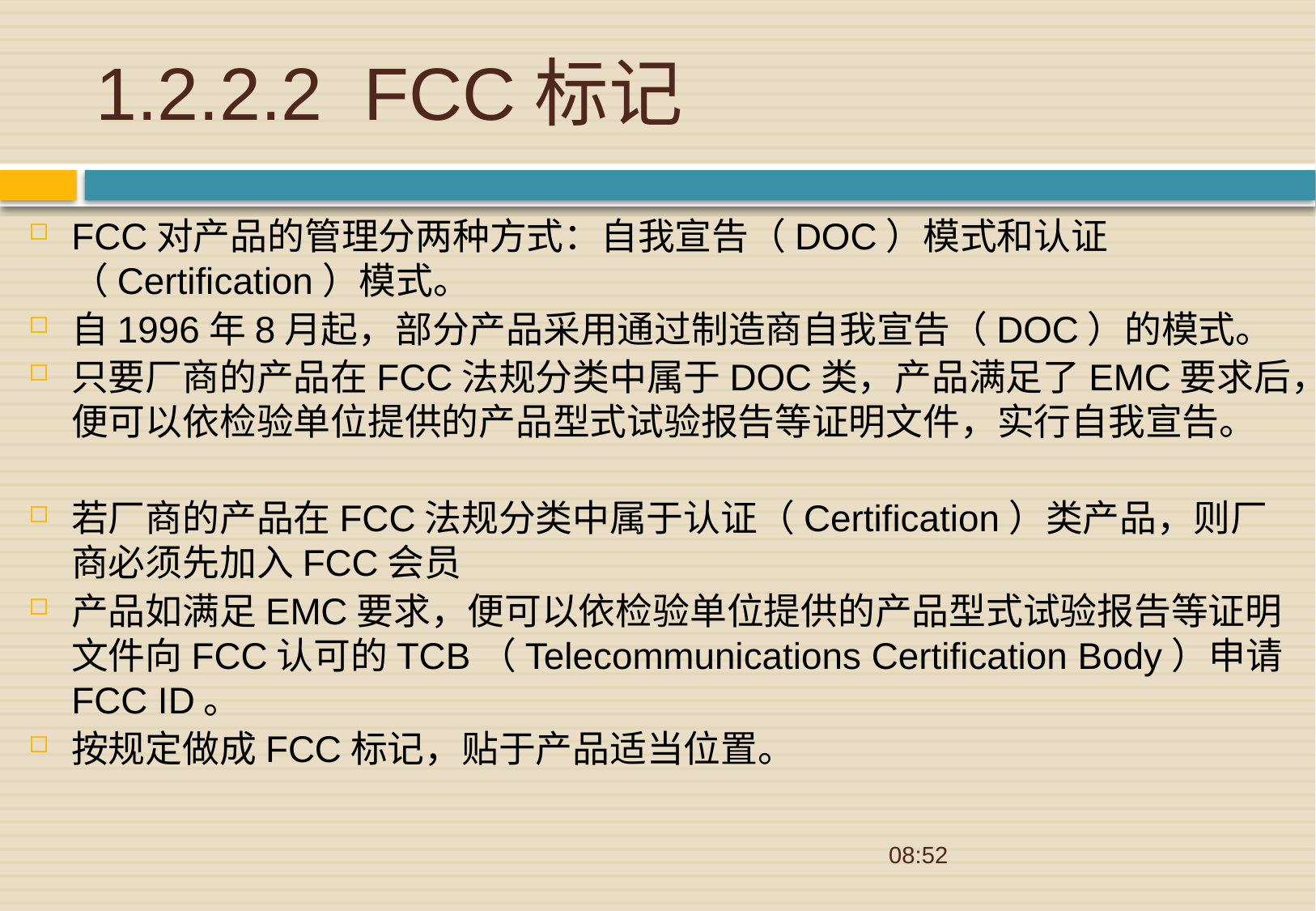

# 1.2.2.2  FCC标记
FCC对产品的管理分两种方式：自我宣告（DOC）模式和认证（Certification）模式。
自1996年8月起，部分产品采用通过制造商自我宣告（DOC）的模式。
只要厂商的产品在FCC法规分类中属于DOC类，产品满足了EMC要求后，便可以依检验单位提供的产品型式试验报告等证明文件，实行自我宣告。

若厂商的产品在FCC法规分类中属于认证（Certification）类产品，则厂商必须先加入FCC会员
产品如满足EMC要求，便可以依检验单位提供的产品型式试验报告等证明文件向FCC认可的TCB（Telecommunications Certification Body）申请FCC ID。
按规定做成FCC标记，贴于产品适当位置。
08:52